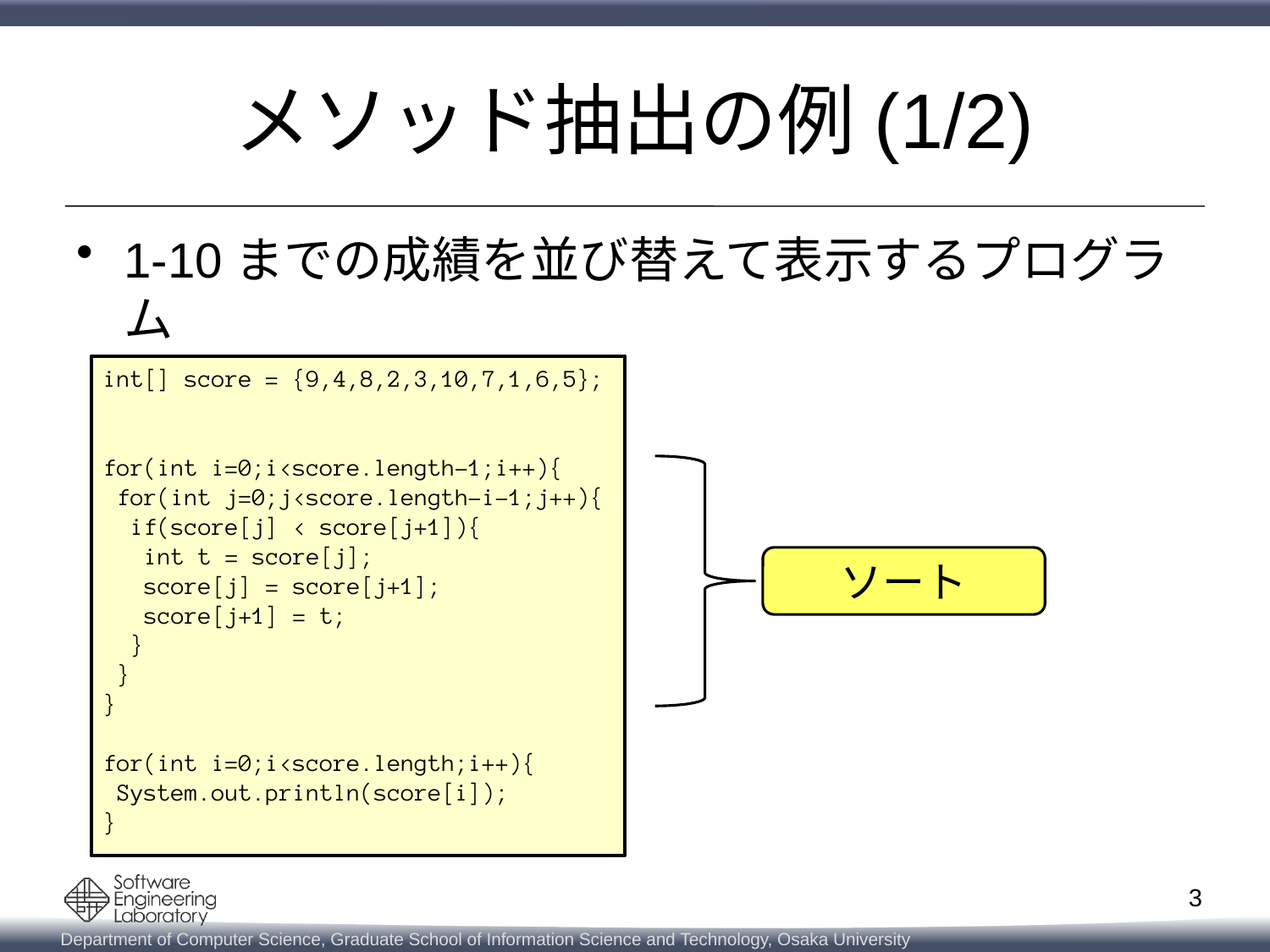

# メソッド抽出の例(1/2)
1-10までの成績を並び替えて表示するプログラム
int[] score = {9,4,8,2,3,10,7,1,6,5};

for(int i=0;i<score.length-1;i++){
 for(int j=0;j<score.length-i-1;j++){
  if(score[j] < score[j+1]){
   int t = score[j];
   score[j] = score[j+1];
   score[j+1] = t;
  }
 }
}

for(int i=0;i<score.length;i++){
 System.out.println(score[i]);
}

ソート
3